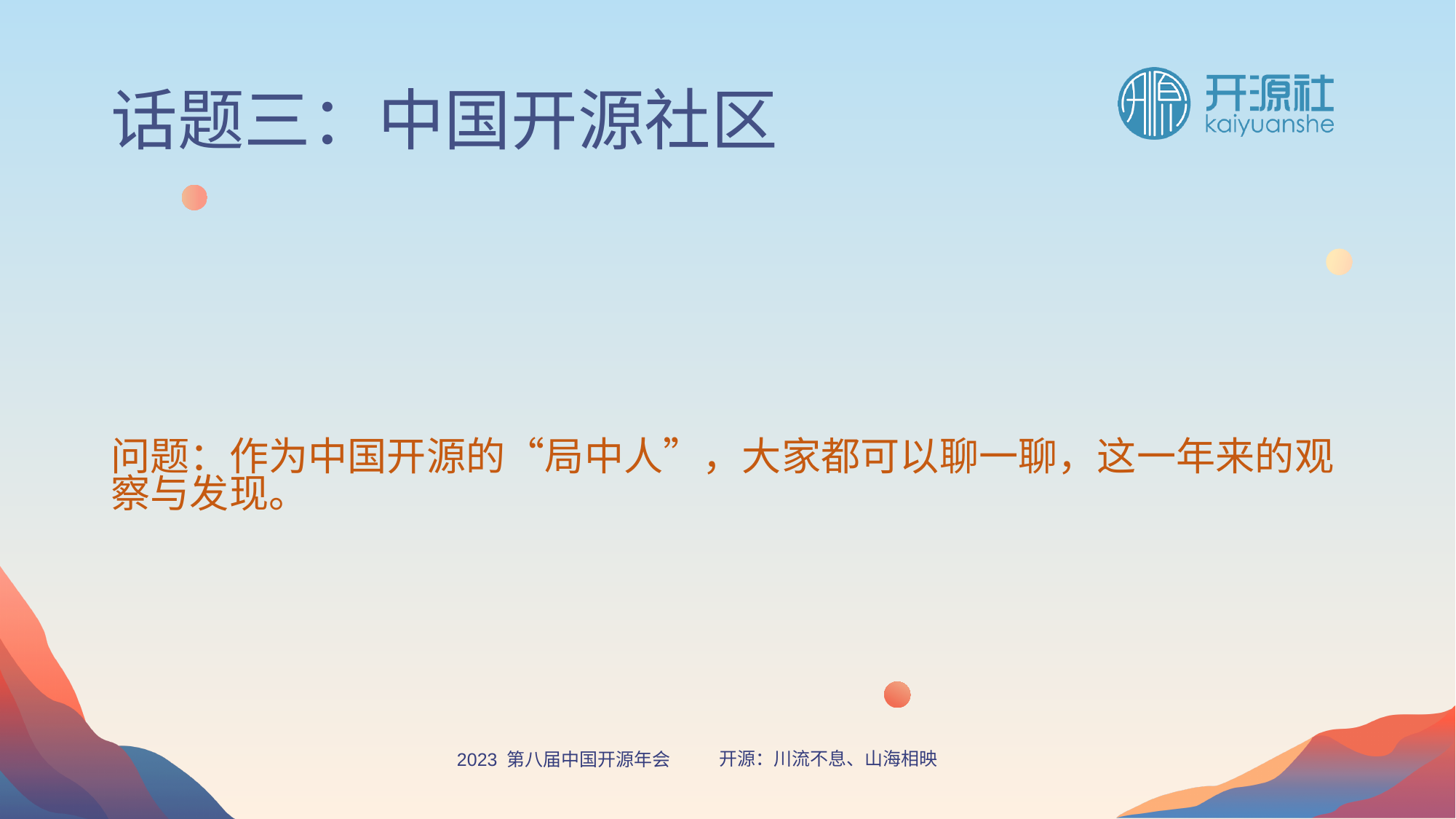

# 话题三：中国开源社区
问题：作为中国开源的“局中人”，大家都可以聊一聊，这一年来的观察与发现。